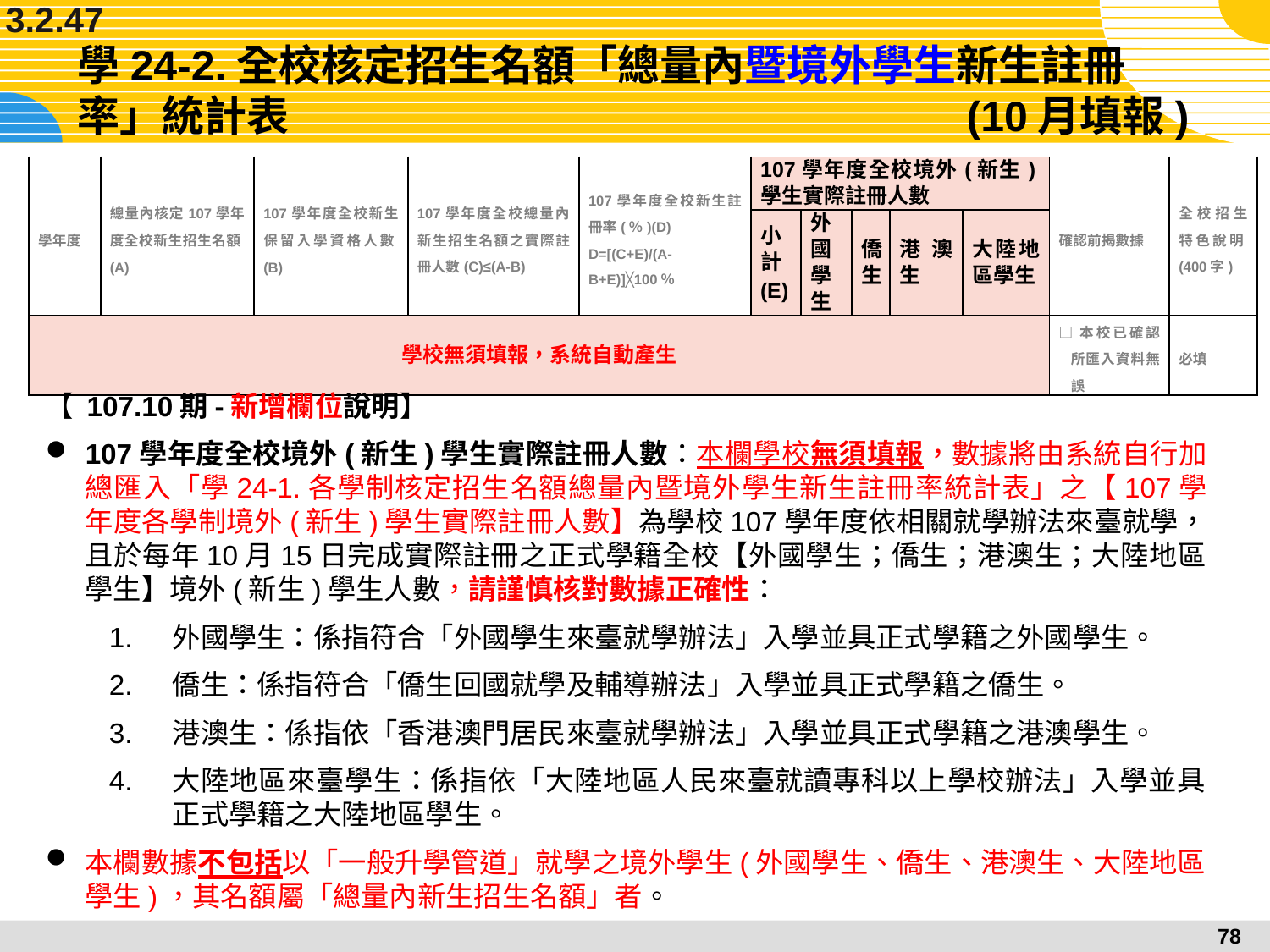

3.2.47
# 學24-2.全校核定招生名額「總量內暨境外學生新生註冊率」統計表						(10月填報)
| 學年度 | 總量內核定107學年度全校新生招生名額(A) | 107學年度全校新生保留入學資格人數(B) | 107學年度全校總量內新生招生名額之實際註冊人數(C)≤(A-B) | 107學年度全校新生註冊率(％)(D) D=[(C+E)/(A-B+E)]╳100％ | 107學年度全校境外(新生)學生實際註冊人數 |  |  |  |  | 確認前揭數據 | 全校招生特色說明(400字) |
| --- | --- | --- | --- | --- | --- | --- | --- | --- | --- | --- | --- |
|  |  |  |  |  | 小計(E) | 外國學生 | 僑生 | 港澳生 | 大陸地區學生 |  |  |
| 學校無須填報，系統自動產生 |  |  |  |  |  |  |  |  |  | □本校已確認所匯入資料無誤 | 必填 |
【 107.10期-新增欄位說明】
107學年度全校境外(新生)學生實際註冊人數：本欄學校無須填報，數據將由系統自行加總匯入「學24-1.各學制核定招生名額總量內暨境外學生新生註冊率統計表」之【107學年度各學制境外(新生)學生實際註冊人數】為學校107學年度依相關就學辦法來臺就學，且於每年10月15日完成實際註冊之正式學籍全校【外國學生；僑生；港澳生；大陸地區學生】境外(新生)學生人數，請謹慎核對數據正確性：
外國學生：係指符合「外國學生來臺就學辦法」入學並具正式學籍之外國學生。
僑生：係指符合「僑生回國就學及輔導辦法」入學並具正式學籍之僑生。
港澳生：係指依「香港澳門居民來臺就學辦法」入學並具正式學籍之港澳學生。
大陸地區來臺學生：係指依「大陸地區人民來臺就讀專科以上學校辦法」入學並具正式學籍之大陸地區學生。
本欄數據不包括以「一般升學管道」就學之境外學生(外國學生、僑生、港澳生、大陸地區學生)，其名額屬「總量內新生招生名額」者。